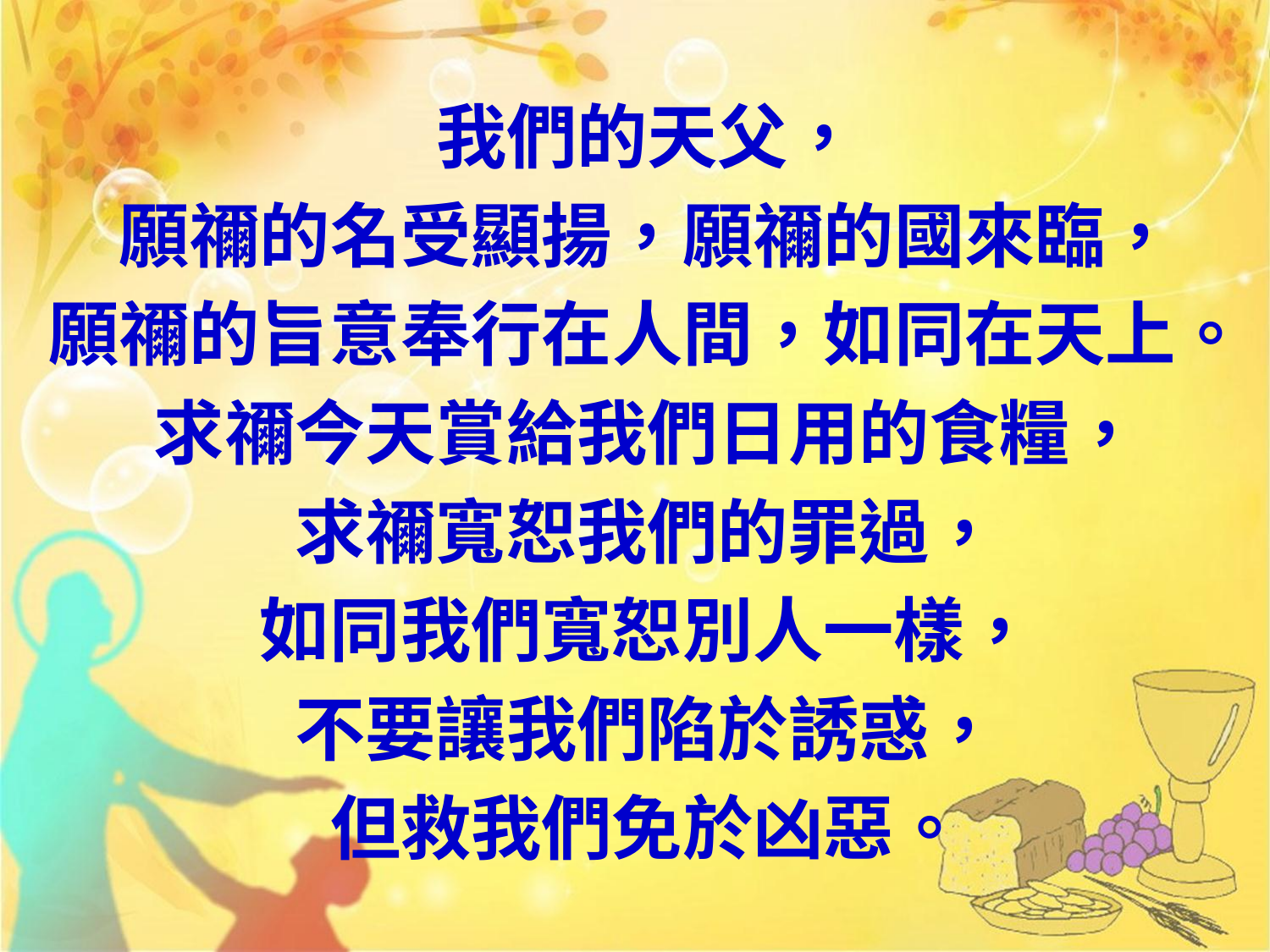

我們的天父，
願禰的名受顯揚，願禰的國來臨，
願禰的旨意奉行在人間，如同在天上。
求禰今天賞給我們日用的食糧，
求禰寬恕我們的罪過，
如同我們寬恕別人一樣，
不要讓我們陷於誘惑，
但救我們免於凶惡。